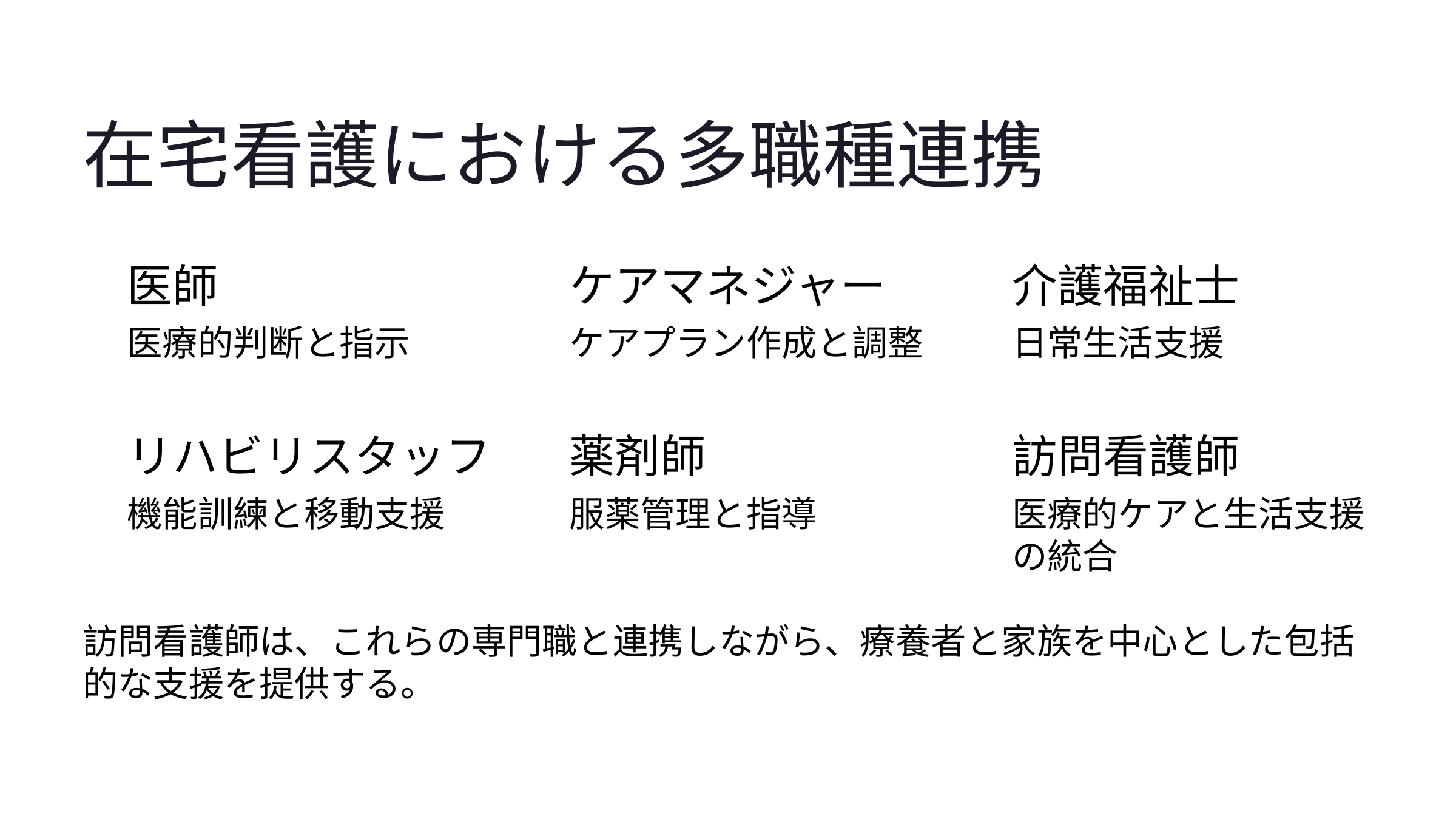

在宅看護における多職種連携
医師
ケアマネジャー
介護福祉士
医療的判断と指示
ケアプラン作成と調整
日常生活支援
リハビリスタッフ
薬剤師
訪問看護師
機能訓練と移動支援
服薬管理と指導
医療的ケアと生活支援の統合
訪問看護師は、これらの専門職と連携しながら、療養者と家族を中心とした包括的な支援を提供する。